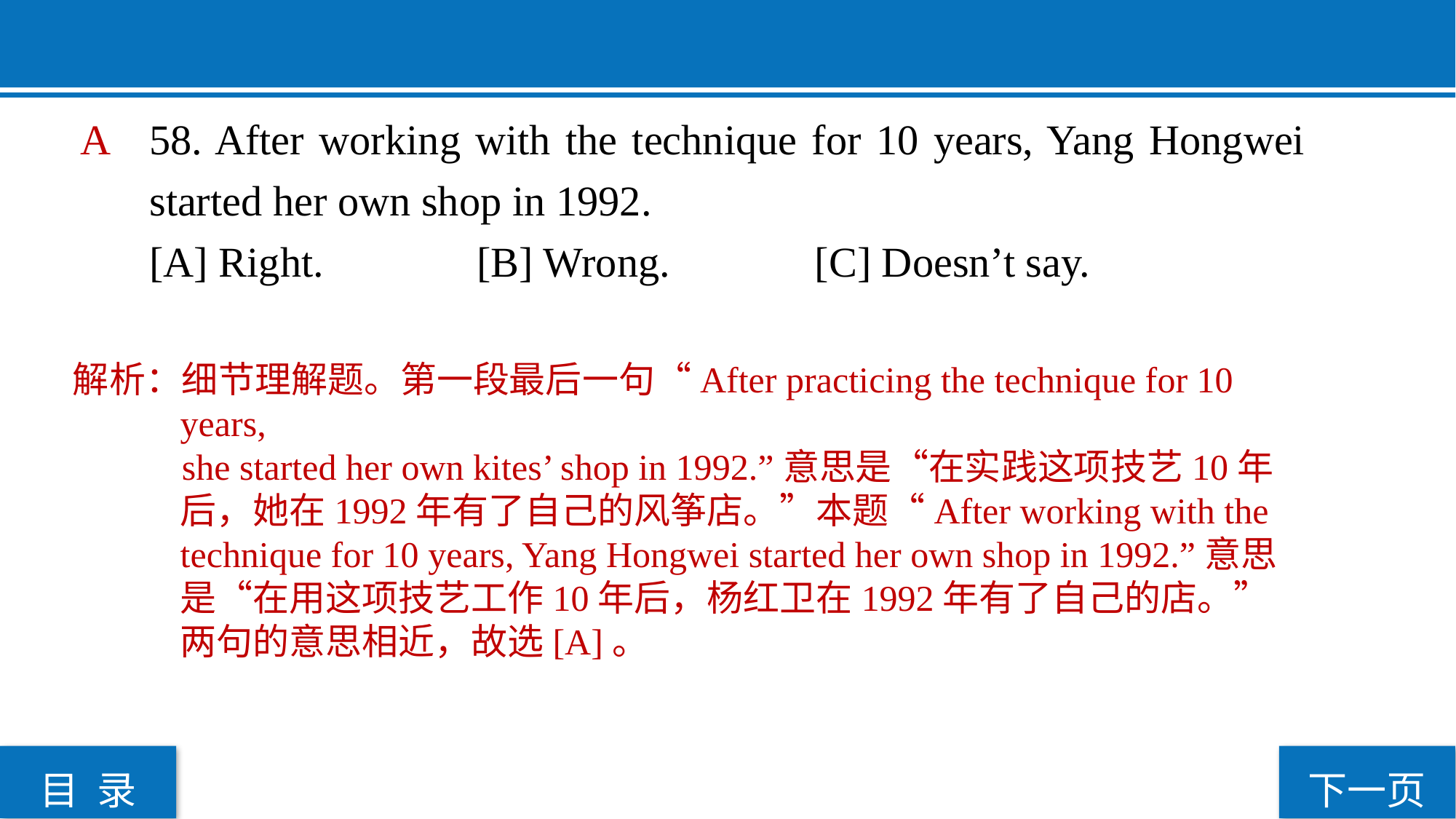

58. After working with the technique for 10 years, Yang Hongwei started her own shop in 1992.
[A] Right. 		[B] Wrong.		 [C] Doesn’t say.
 A
解析：细节理解题。第一段最后一句“After practicing the technique for 10 years,
            she started her own kites’ shop in 1992.”意思是“在实践这项技艺10年后，她在1992年有了自己的风筝店。”本题“After working with the technique for 10 years, Yang Hongwei started her own shop in 1992.”意思是“在用这项技艺工作10年后，杨红卫在1992年有了自己的店。”两句的意思相近，故选[A]。